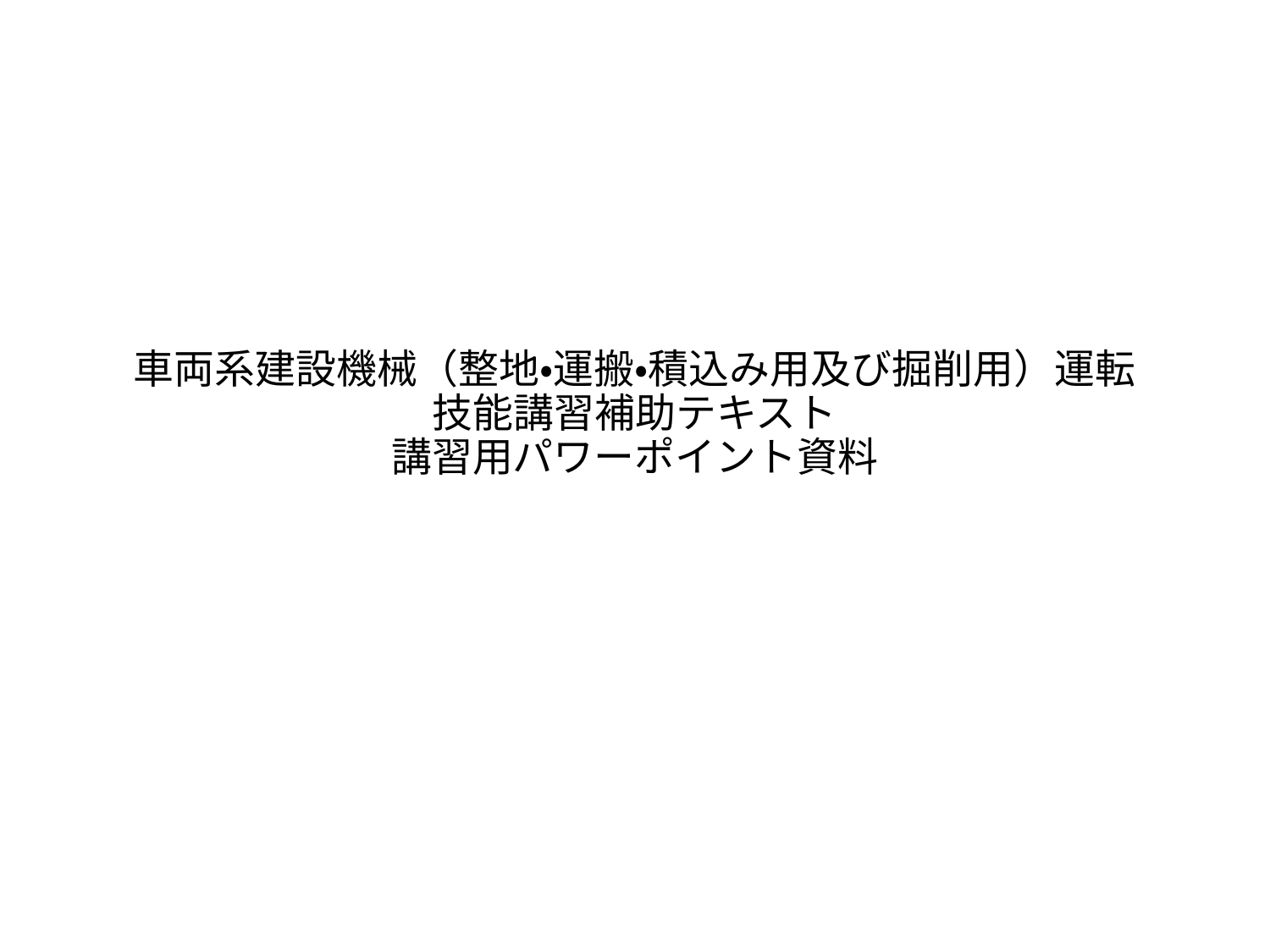

# 車両系建設機械（整地・運搬・積込み用及び掘削用）運転 技能講習補助テキスト 講習用パワーポイント資料